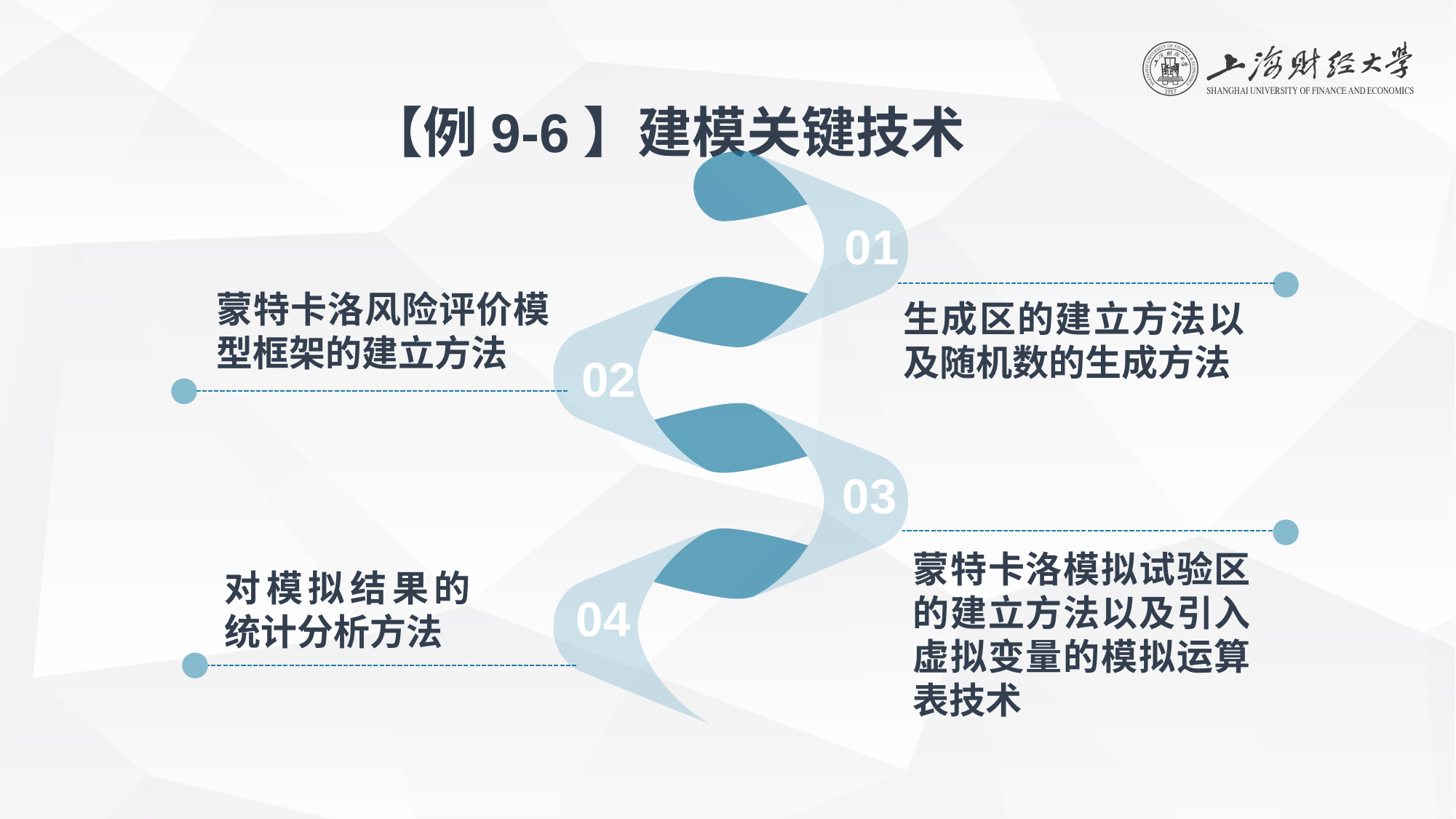

【例9-6】建模关键技术

01

蒙特卡洛风险评价模型框架的建立方法
生成区的建立方法以及随机数的生成方法
02

03

蒙特卡洛模拟试验区的建立方法以及引入虚拟变量的模拟运算表技术
对模拟结果的统计分析方法
04